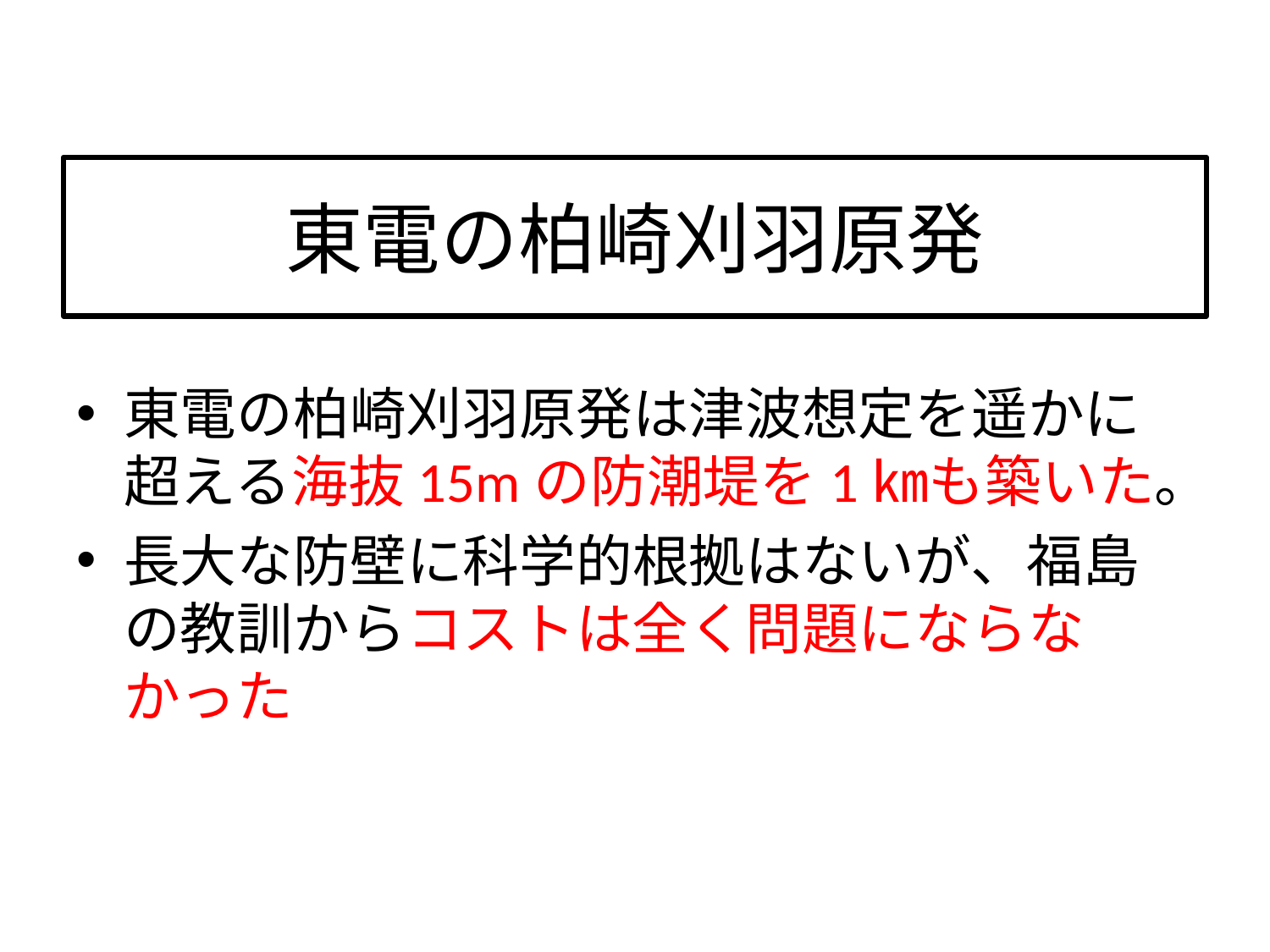

# 東電の柏崎刈羽原発
東電の柏崎刈羽原発は津波想定を遥かに超える海抜15mの防潮堤を1㎞も築いた。
長大な防壁に科学的根拠はないが、福島の教訓からコストは全く問題にならなかった